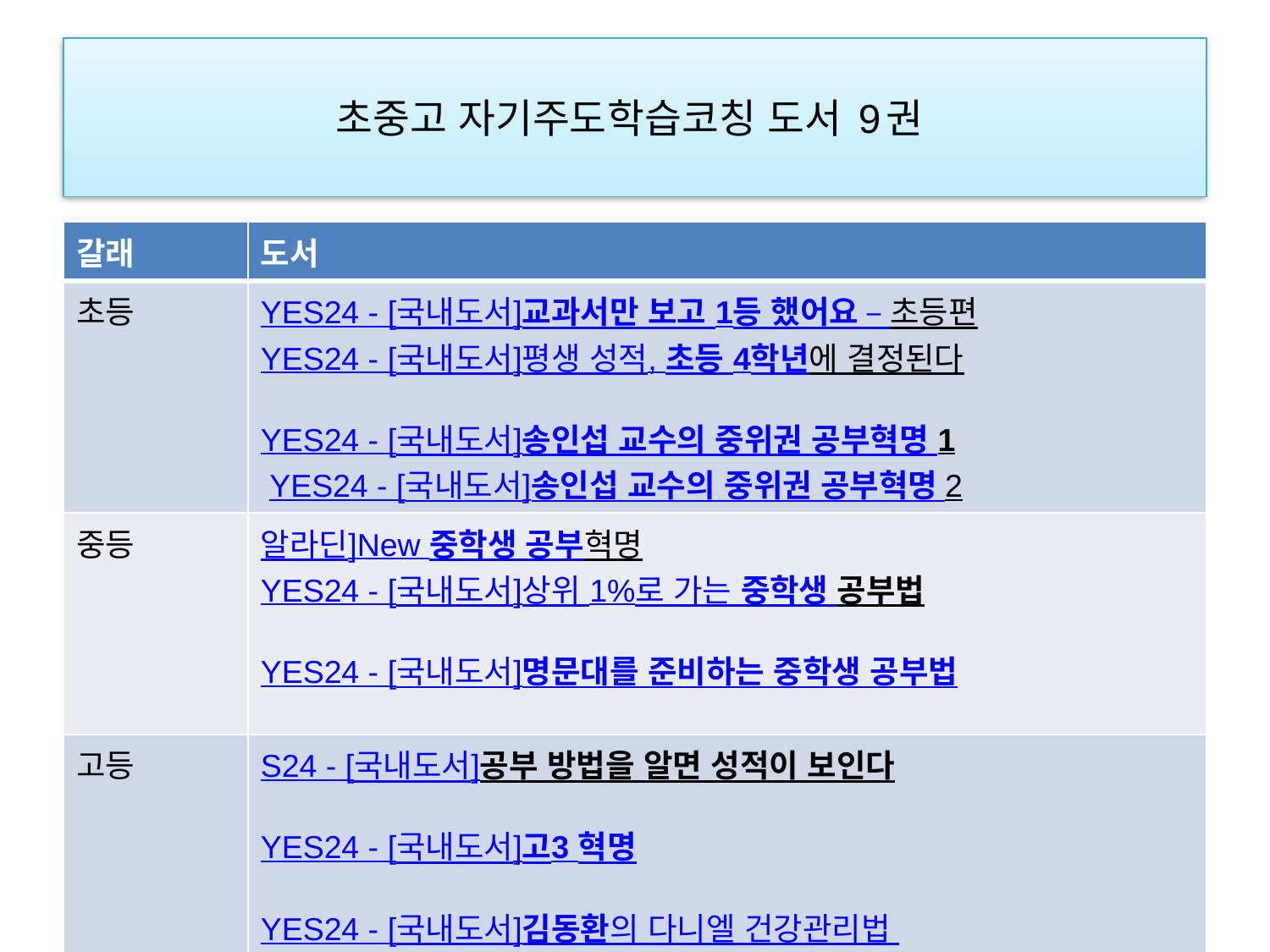

# 초중고 자기주도학습코칭 도서 9권
| 갈래 | 도서 |
| --- | --- |
| 초등 | YES24 - [국내도서]교과서만 보고 1등 했어요 – 초등편   YES24 - [국내도서]평생 성적, 초등 4학년에 결정된다    YES24 - [국내도서]송인섭 교수의 중위권 공부혁명 1   YES24 - [국내도서]송인섭 교수의 중위권 공부혁명 2 |
| 중등 | 알라딘]New 중학생 공부혁명  YES24 - [국내도서]상위 1%로 가는 중학생 공부법    YES24 - [국내도서]명문대를 준비하는 중학생 공부법 |
| 고등 | S24 - [국내도서]공부 방법을 알면 성적이 보인다    YES24 - [국내도서]고3 혁명   YES24 - [국내도서]김동환의 다니엘 건강관리법 |